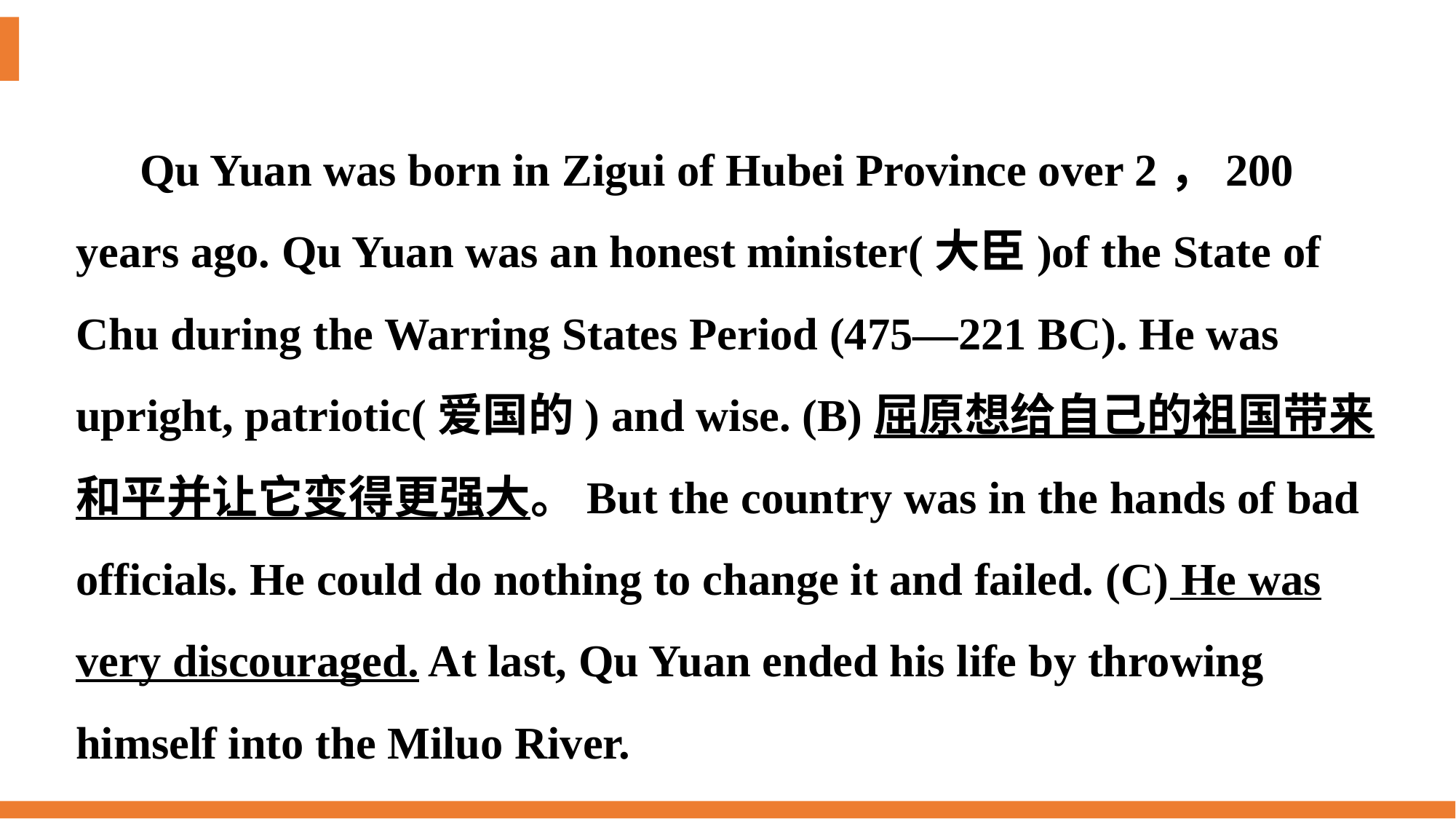

Qu Yuan was born in Zigui of Hubei Province over 2，200 years ago. Qu Yuan was an honest minister(大臣)of the State of Chu during the Warring States Period (475—221 BC). He was upright, patriotic(爱国的) and wise. (B)屈原想给自己的祖国带来和平并让它变得更强大。But the country was in the hands of bad officials. He could do nothing to change it and failed. (C) He was very discouraged. At last, Qu Yuan ended his life by throwing himself into the Miluo River.